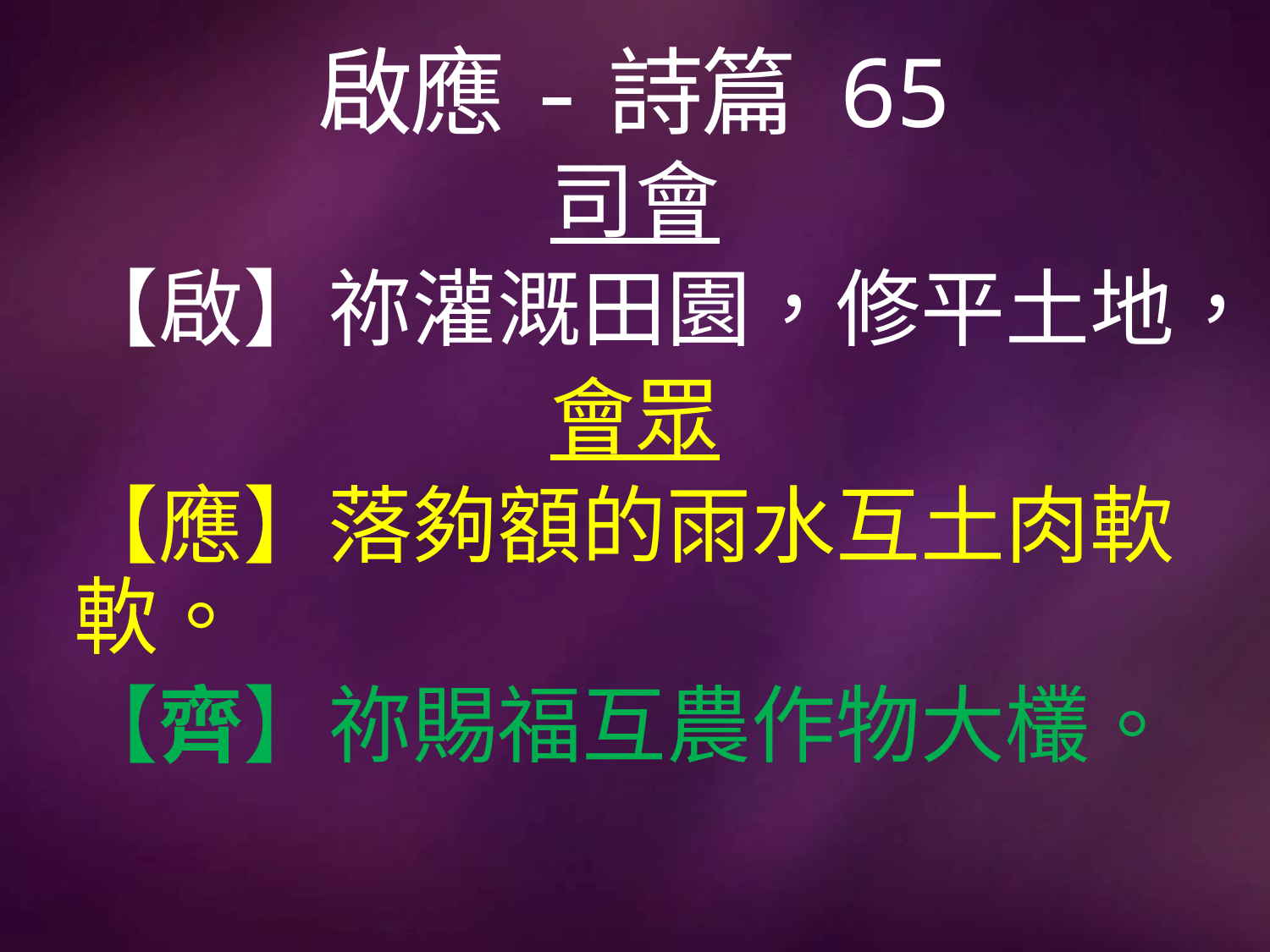

# 啟應-詩篇 65
司會
【啟】祢灌溉田園，修平土地，
會眾
【應】落夠額的雨水互土肉軟軟。
【齊】祢賜福互農作物大欉。